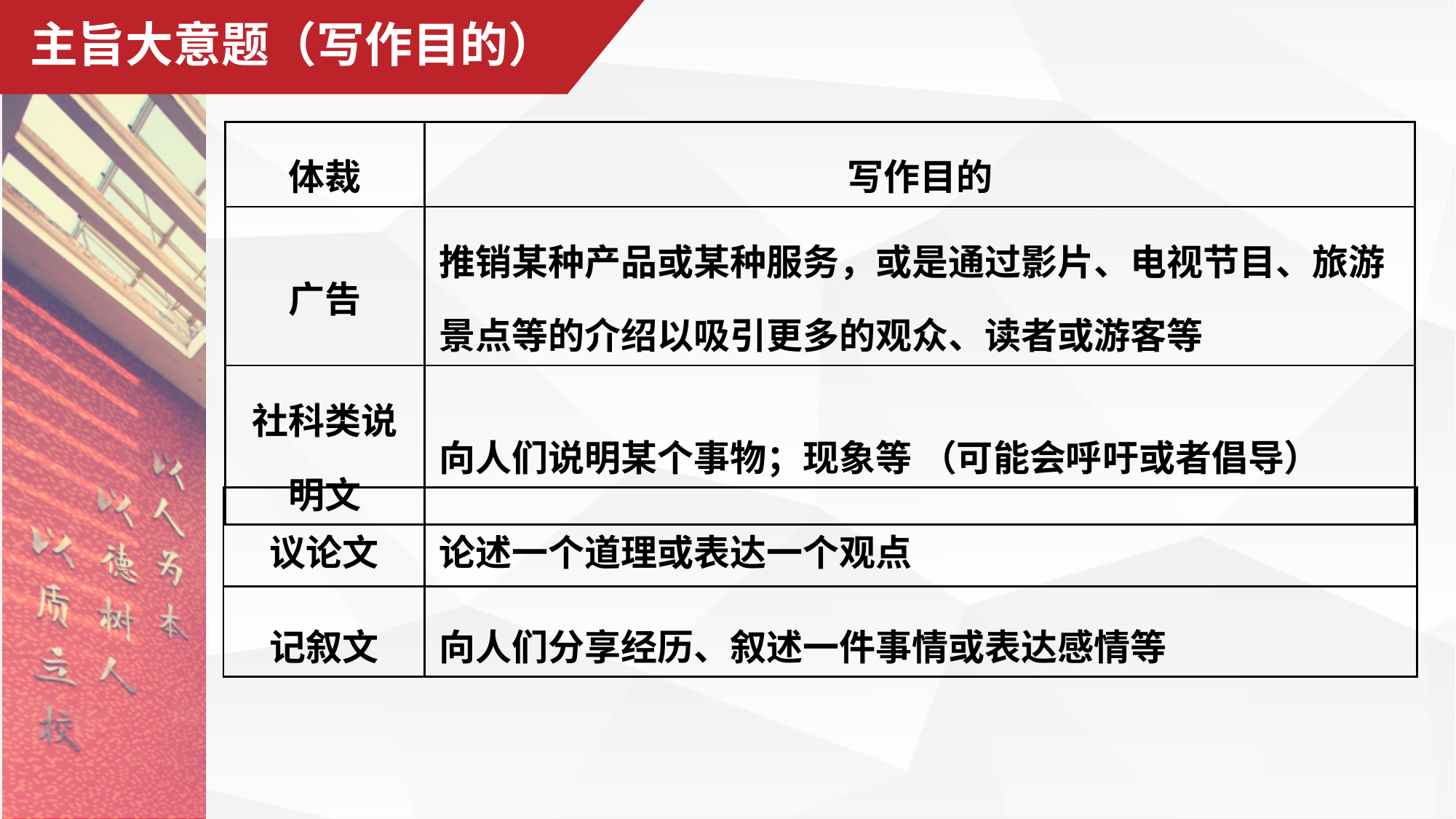

# 主旨大意题（写作目的）
| 体裁 | 写作目的 |
| --- | --- |
| 广告 | 推销某种产品或某种服务，或是通过影片、电视节目、旅游景点等的介绍以吸引更多的观众、读者或游客等 |
| 社科类说明文 | 向人们说明某个事物；现象等 （可能会呼吁或者倡导） |
| 议论文 | 论述一个道理或表达一个观点 |
| --- | --- |
| 记叙文 | 向人们分享经历、叙述一件事情或表达感情等 |